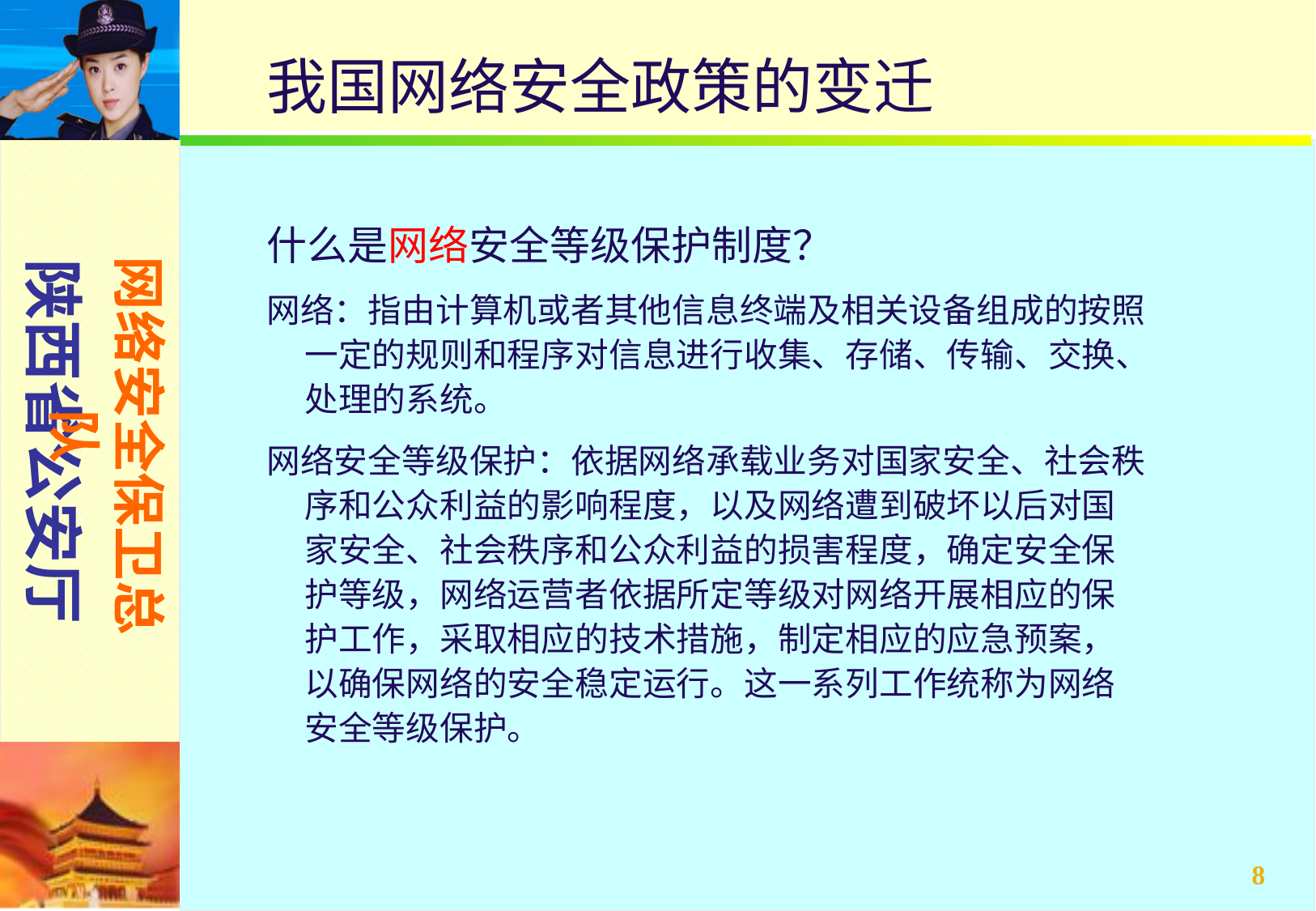

我国网络安全政策的变迁

什么是网络安全等级保护制度？
网络：指由计算机或者其他信息终端及相关设备组成的按照一定的规则和程序对信息进行收集、存储、传输、交换、处理的系统。
网络安全等级保护：依据网络承载业务对国家安全、社会秩序和公众利益的影响程度，以及网络遭到破坏以后对国家安全、社会秩序和公众利益的损害程度，确定安全保护等级，网络运营者依据所定等级对网络开展相应的保护工作，采取相应的技术措施，制定相应的应急预案，以确保网络的安全稳定运行。这一系列工作统称为网络安全等级保护。